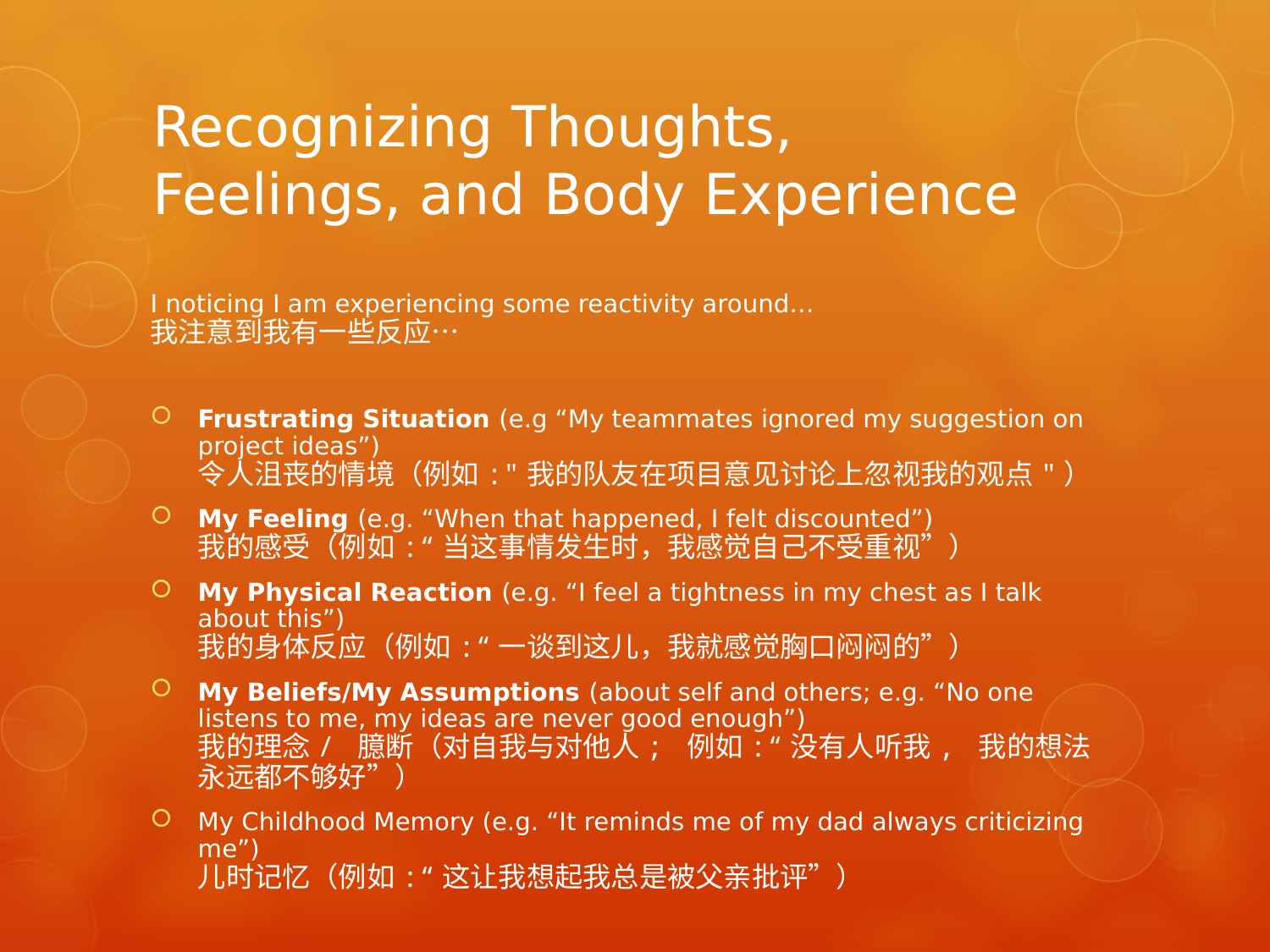

# Recognizing Thoughts, Feelings, and Body Experience
I noticing I am experiencing some reactivity around…
我注意到我有一些反应…

Frustrating Situation (e.g “My teammates ignored my suggestion on project ideas”)
令人沮丧的情境（例如:"我的队友在项目意见讨论上忽视我的观点"）
My Feeling (e.g. “When that happened, I felt discounted”)
我的感受（例如:“当这事情发生时，我感觉自己不受重视”）
My Physical Reaction (e.g. “I feel a tightness in my chest as I talk about this”)
我的身体反应（例如:“一谈到这儿，我就感觉胸口闷闷的”）
My Beliefs/My Assumptions (about self and others; e.g. “No one listens to me, my ideas are never good enough”)
我的理念/ 臆断（对自我与对他人; 例如:“没有人听我, 我的想法永远都不够好”）
My Childhood Memory (e.g. “It reminds me of my dad always criticizing me”)
儿时记忆（例如:“这让我想起我总是被父亲批评”）